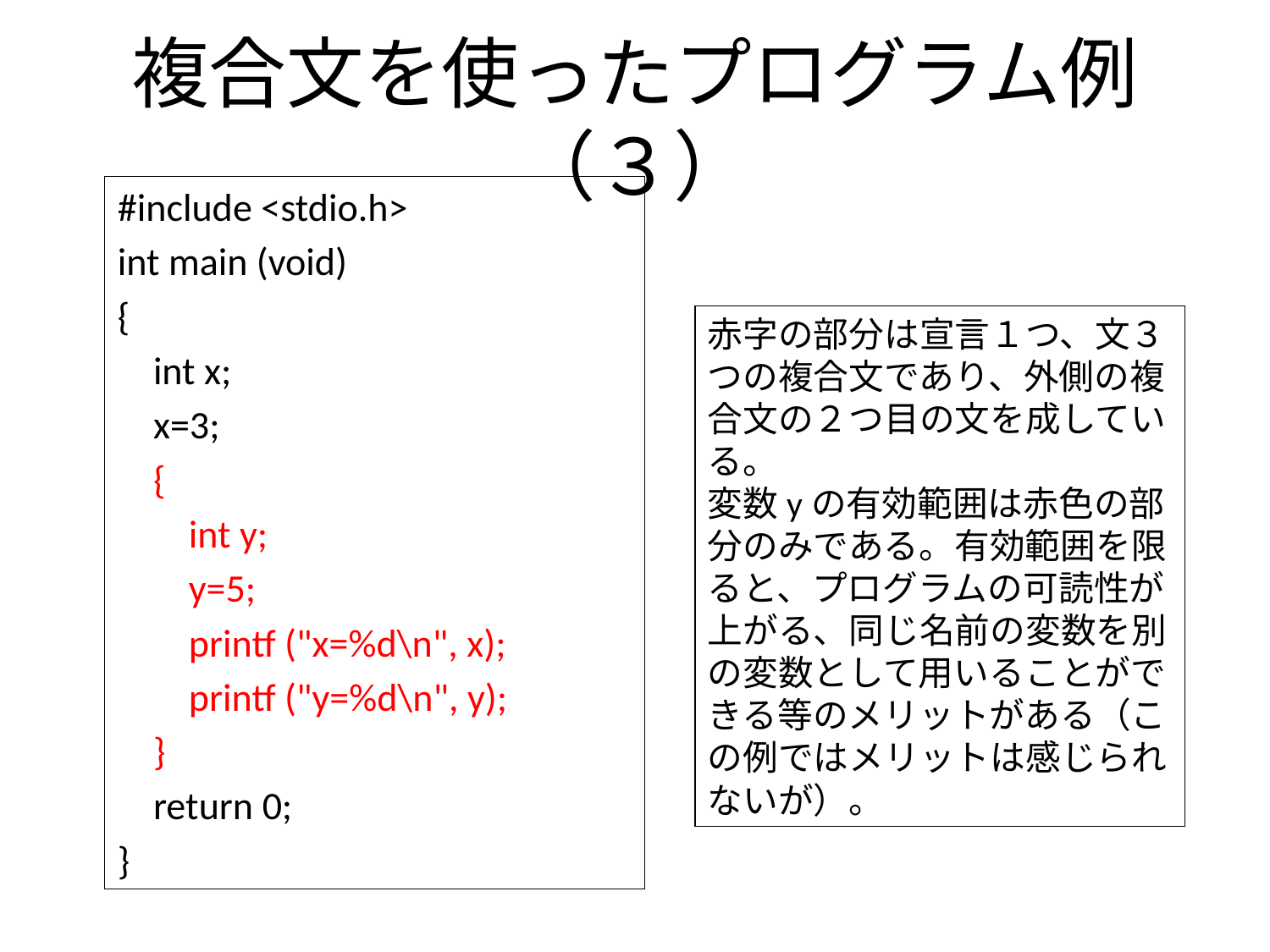

# 複合文を使ったプログラム例（３）
#include <stdio.h>
int main (void)
{
    int x;
    x=3;
    {
        int y;
        y=5;
        printf ("x=%d\n", x);
        printf ("y=%d\n", y);
    }
    return 0;
}
赤字の部分は宣言１つ、文３つの複合文であり、外側の複合文の２つ目の文を成している。
変数yの有効範囲は赤色の部分のみである。有効範囲を限ると、プログラムの可読性が上がる、同じ名前の変数を別の変数として用いることができる等のメリットがある（この例ではメリットは感じられないが）。